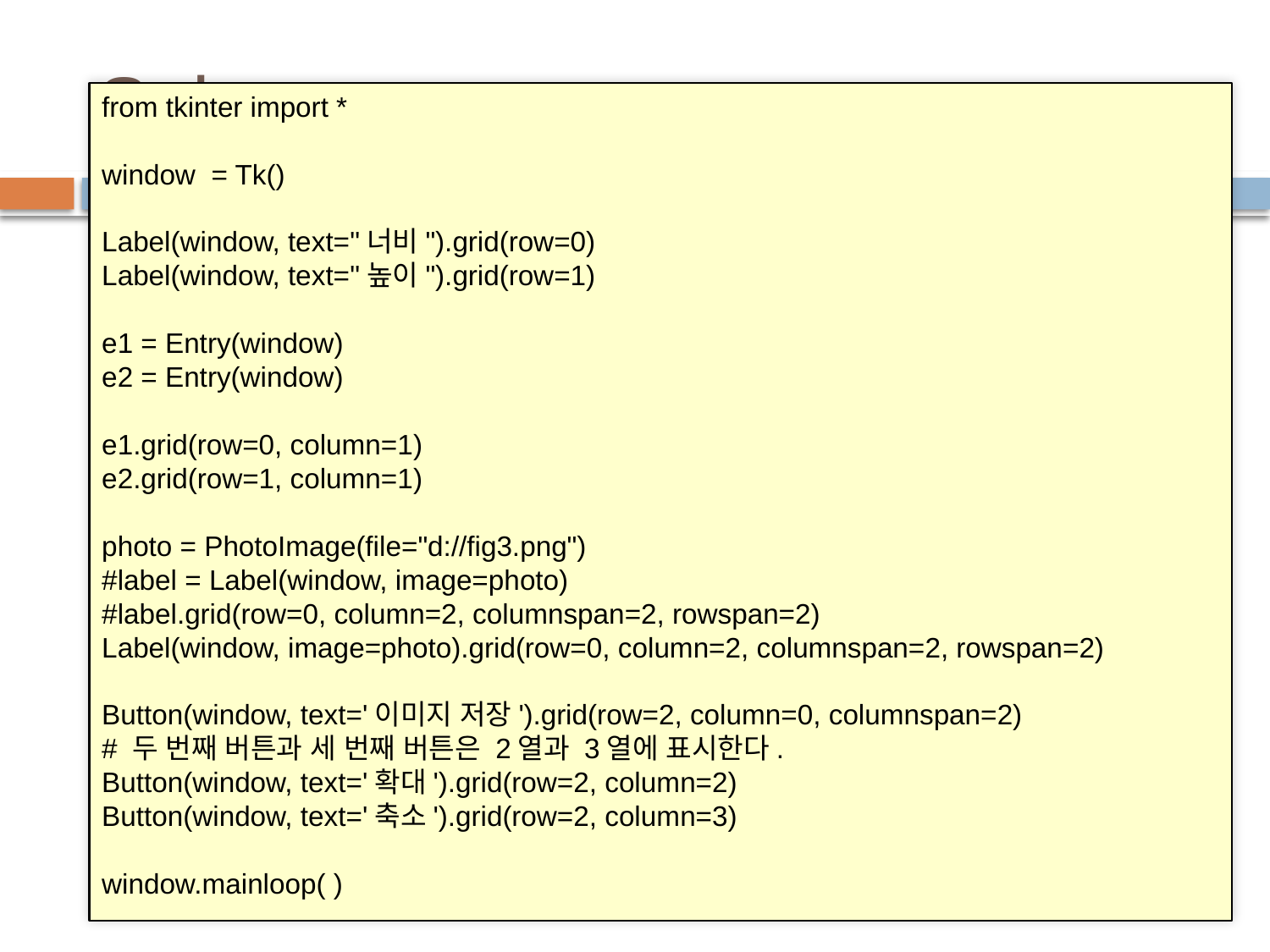

# Sol:
from tkinter import *

window  = Tk()

Label(window, text="너비").grid(row=0)
Label(window, text="높이").grid(row=1)

e1 = Entry(window)
e2 = Entry(window)

e1.grid(row=0, column=1)
e2.grid(row=1, column=1)

photo = PhotoImage(file="d://fig3.png")
#label = Label(window, image=photo)
#label.grid(row=0, column=2, columnspan=2, rowspan=2)
Label(window, image=photo).grid(row=0, column=2, columnspan=2, rowspan=2)

Button(window, text='이미지 저장').grid(row=2, column=0, columnspan=2)
# 두 번째 버튼과 세 번째 버튼은 2열과 3열에 표시한다.
Button(window, text='확대').grid(row=2, column=2)
Button(window, text='축소').grid(row=2, column=3)

window.mainloop( )